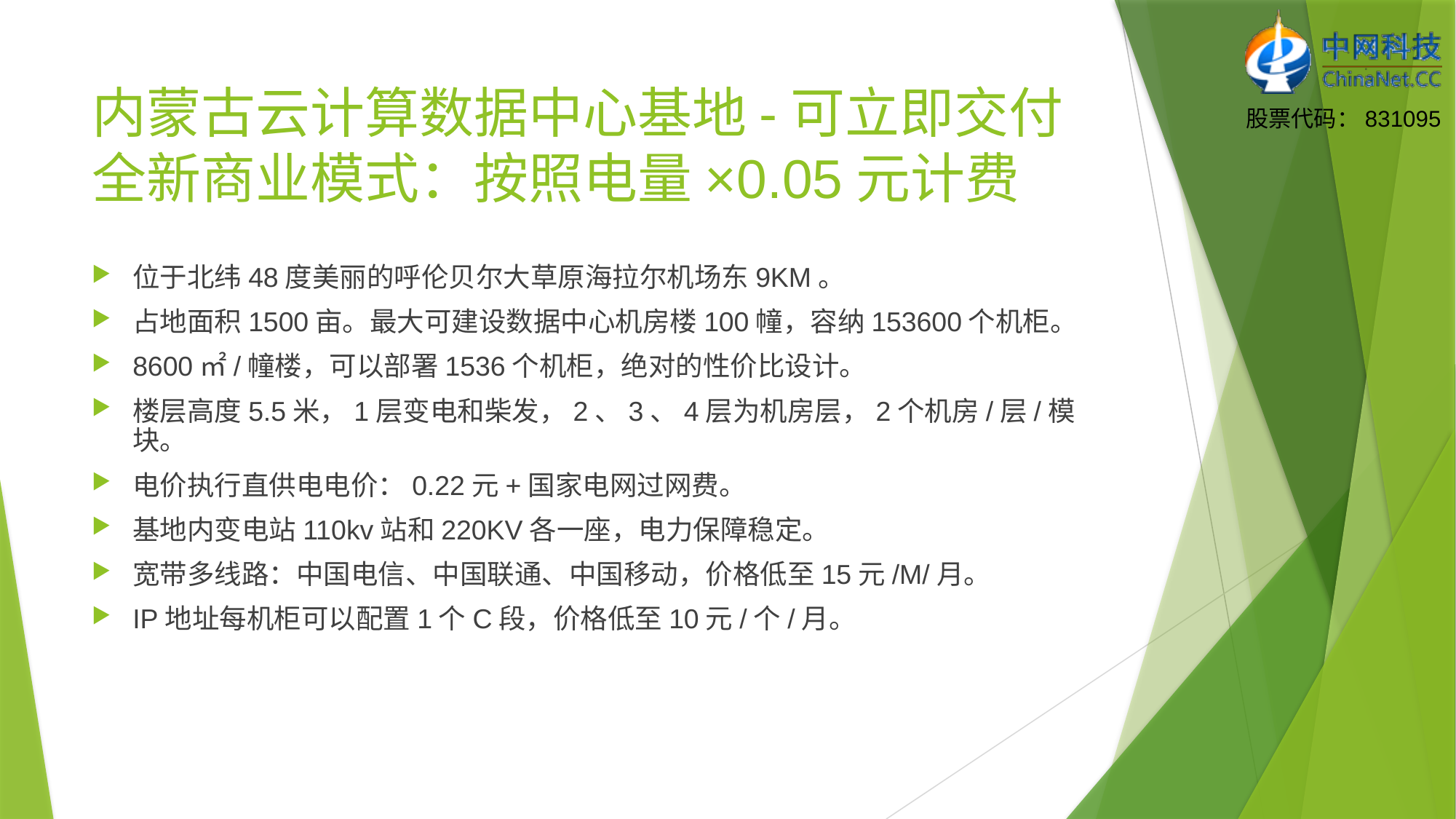

# 内蒙古云计算数据中心基地-可立即交付 全新商业模式：按照电量×0.05元计费
位于北纬48度美丽的呼伦贝尔大草原海拉尔机场东9KM。
占地面积1500亩。最大可建设数据中心机房楼100幢，容纳153600个机柜。
8600㎡/幢楼，可以部署1536个机柜，绝对的性价比设计。
楼层高度5.5米，1层变电和柴发，2、3、4层为机房层，2个机房/层/模块。
电价执行直供电电价：0.22元+国家电网过网费。
基地内变电站110kv站和220KV各一座，电力保障稳定。
宽带多线路：中国电信、中国联通、中国移动，价格低至15元/M/月。
IP地址每机柜可以配置1个C段，价格低至10元/个/月。